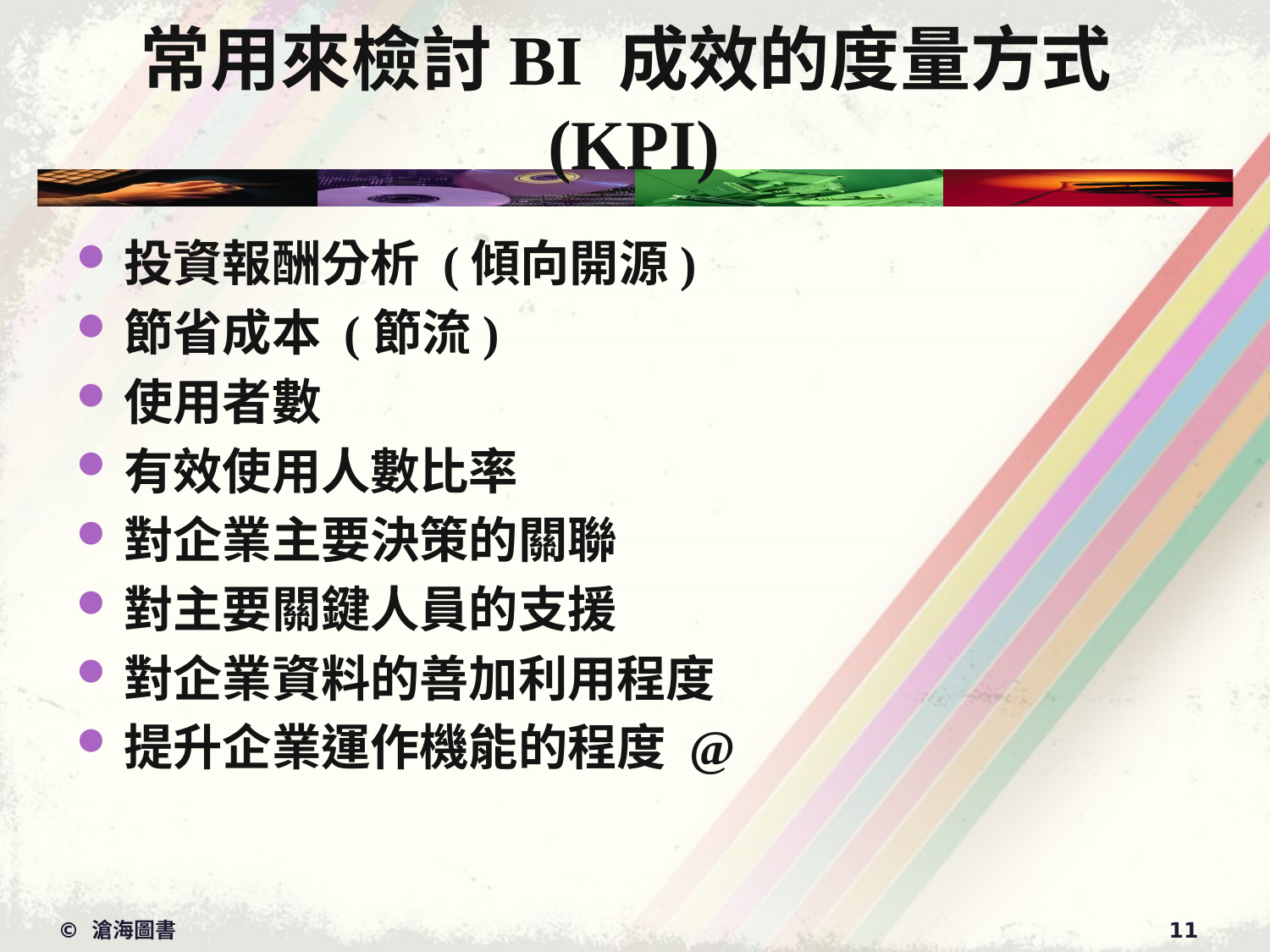

# 常用來檢討BI 成效的度量方式(KPI)
投資報酬分析 (傾向開源)
節省成本 (節流)
使用者數
有效使用人數比率
對企業主要決策的關聯
對主要關鍵人員的支援
對企業資料的善加利用程度
提升企業運作機能的程度 @
© 滄海圖書
11